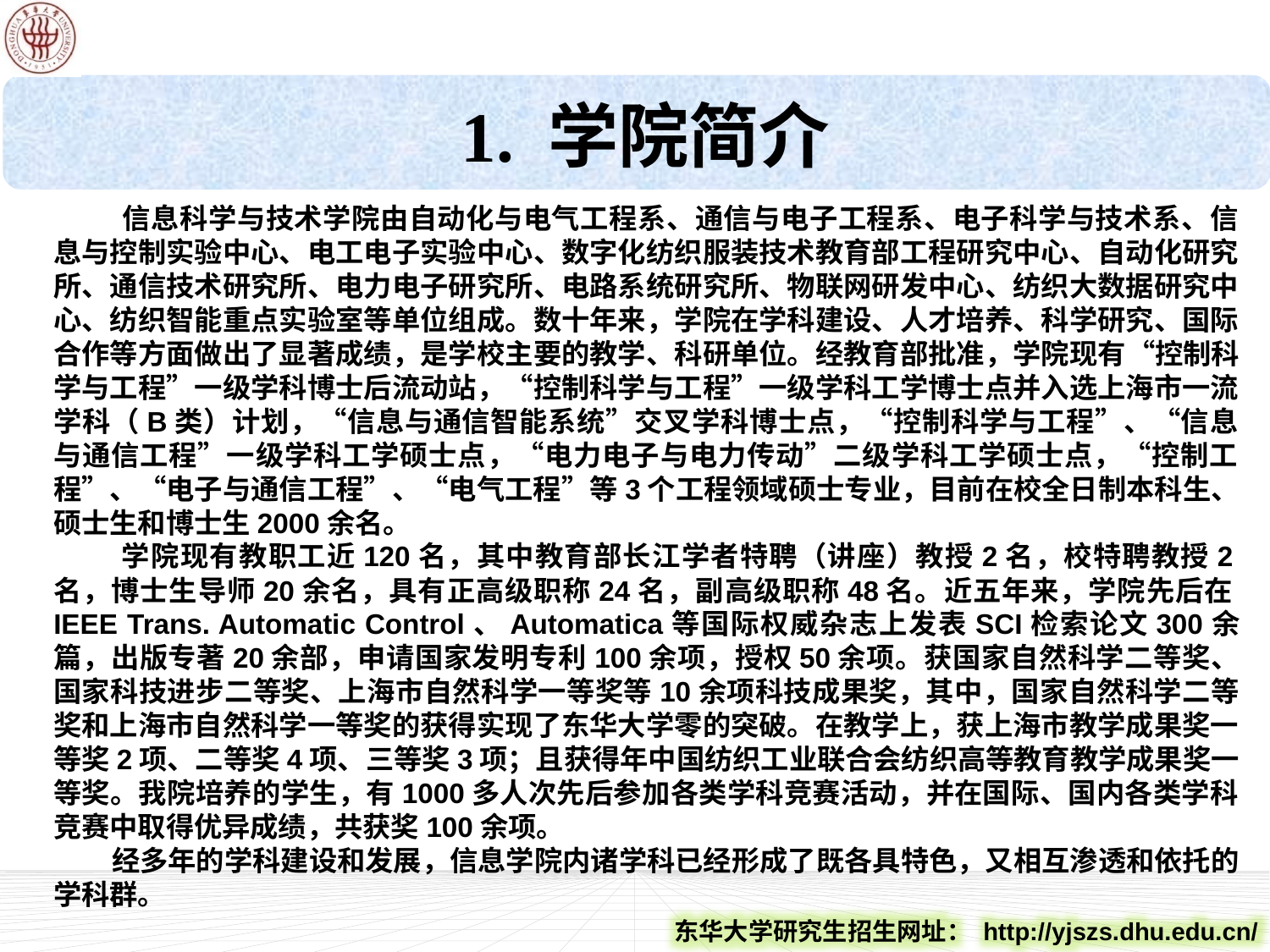

1. 学院简介
          信息科学与技术学院由自动化与电气工程系、通信与电子工程系、电子科学与技术系、信息与控制实验中心、电工电子实验中心、数字化纺织服装技术教育部工程研究中心、自动化研究所、通信技术研究所、电力电子研究所、电路系统研究所、物联网研发中心、纺织大数据研究中心、纺织智能重点实验室等单位组成。数十年来，学院在学科建设、人才培养、科学研究、国际合作等方面做出了显著成绩，是学校主要的教学、科研单位。经教育部批准，学院现有“控制科学与工程”一级学科博士后流动站，“控制科学与工程”一级学科工学博士点并入选上海市一流学科（B类）计划，“信息与通信智能系统”交叉学科博士点，“控制科学与工程”、“信息与通信工程”一级学科工学硕士点，“电力电子与电力传动”二级学科工学硕士点，“控制工程”、“电子与通信工程”、“电气工程”等3个工程领域硕士专业，目前在校全日制本科生、硕士生和博士生2000余名。
        学院现有教职工近120名，其中教育部长江学者特聘（讲座）教授2名，校特聘教授2名，博士生导师20余名，具有正高级职称24名，副高级职称48名。近五年来，学院先后在IEEE Trans. Automatic Control、Automatica等国际权威杂志上发表SCI检索论文300余篇，出版专著20余部，申请国家发明专利100余项，授权50余项。获国家自然科学二等奖、国家科技进步二等奖、上海市自然科学一等奖等10余项科技成果奖，其中，国家自然科学二等奖和上海市自然科学一等奖的获得实现了东华大学零的突破。在教学上，获上海市教学成果奖一等奖2项、二等奖4项、三等奖3项；且获得年中国纺织工业联合会纺织高等教育教学成果奖一等奖。我院培养的学生，有1000多人次先后参加各类学科竞赛活动，并在国际、国内各类学科竞赛中取得优异成绩，共获奖100余项。
        经多年的学科建设和发展，信息学院内诸学科已经形成了既各具特色，又相互渗透和依托的学科群。
东华大学研究生招生网址： http://yjszs.dhu.edu.cn/